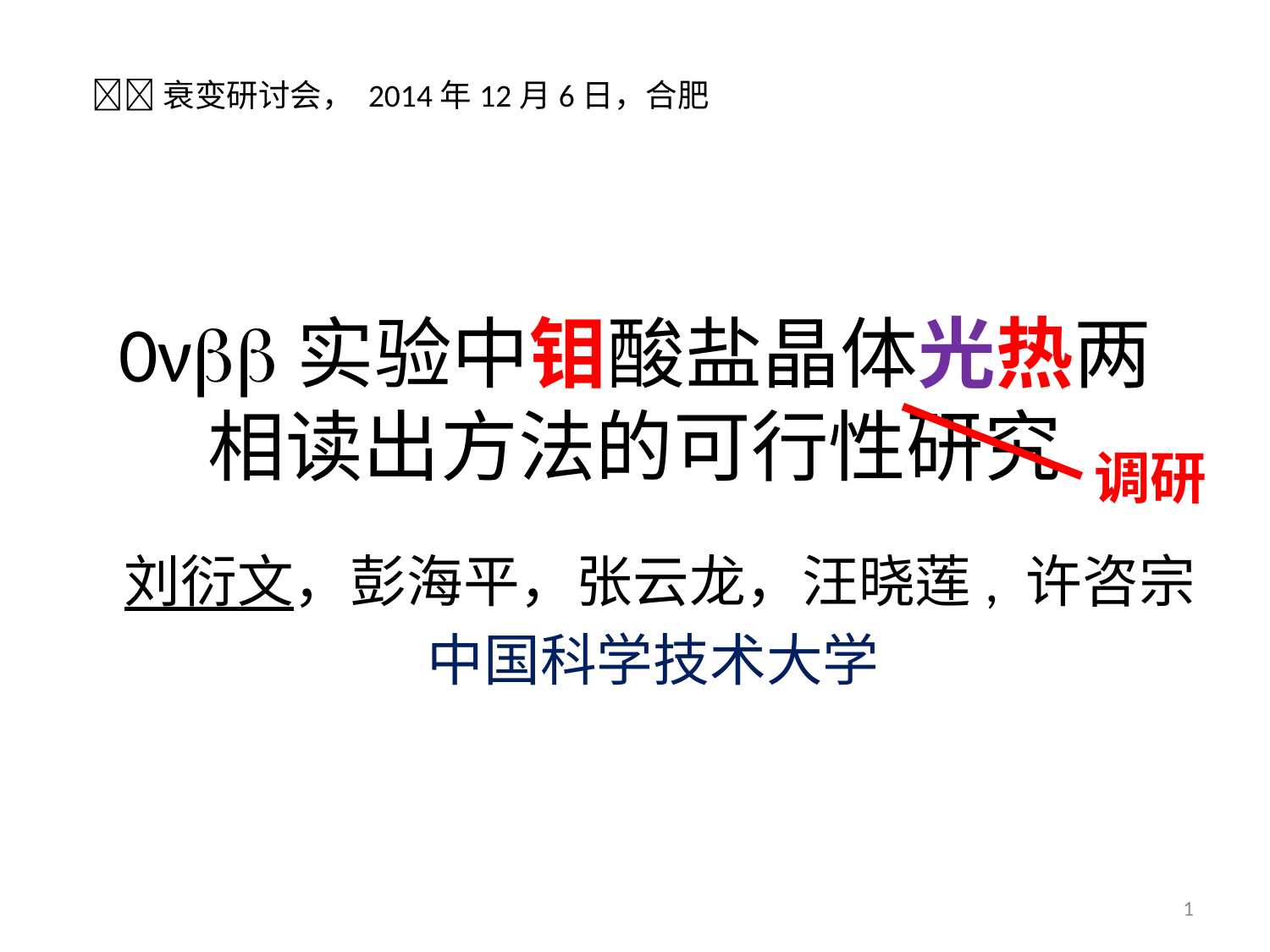

ββ衰变研讨会， 2014年12月6日，合肥
# 0νββ实验中钼酸盐晶体光热两相读出方法的可行性研究
调研
刘衍文，彭海平，张云龙，汪晓莲, 许咨宗
中国科学技术大学
1